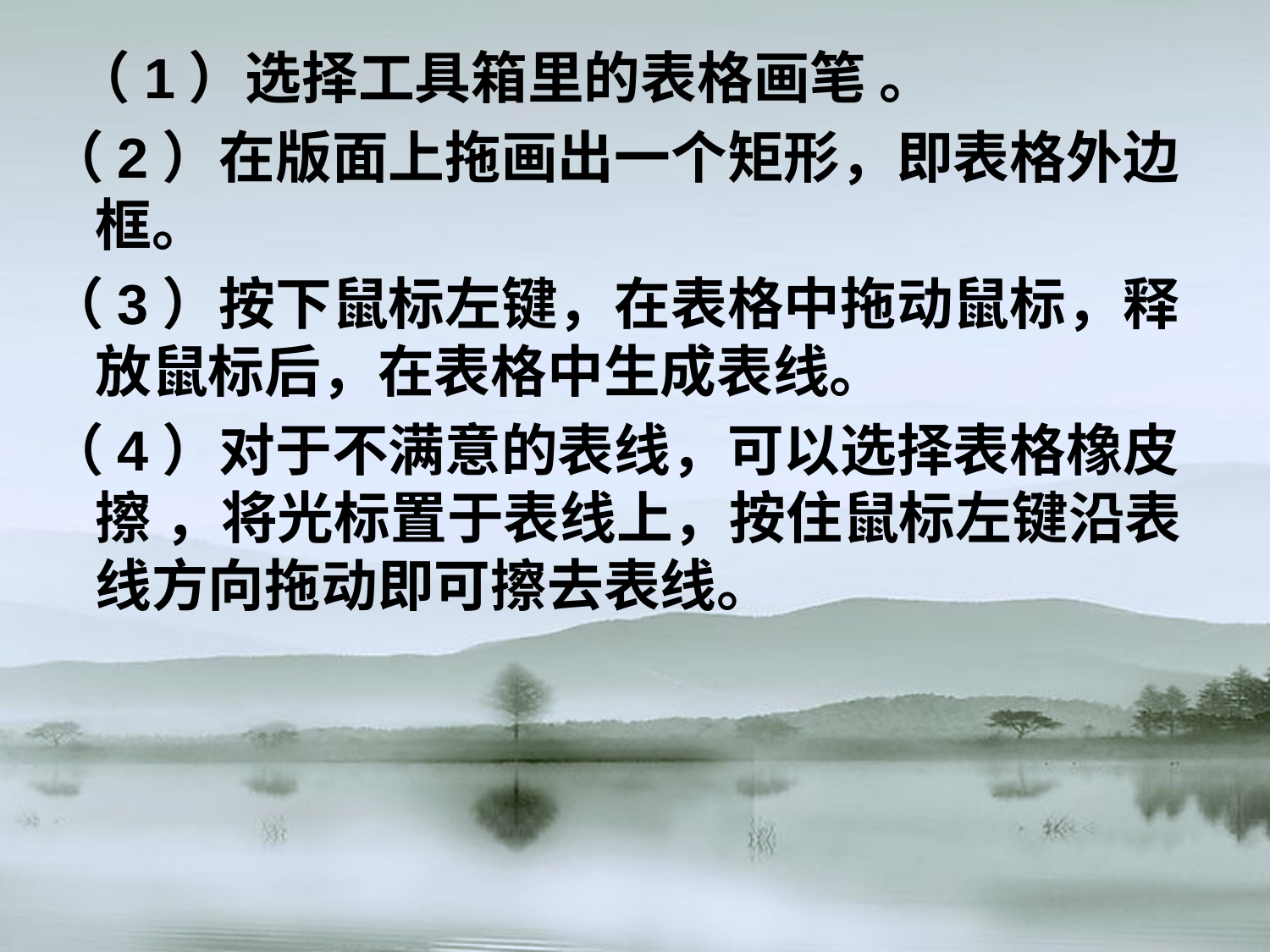

（1）选择工具箱里的表格画笔 。
（2）在版面上拖画出一个矩形，即表格外边框。
（3）按下鼠标左键，在表格中拖动鼠标，释放鼠标后，在表格中生成表线。
（4）对于不满意的表线，可以选择表格橡皮擦 ，将光标置于表线上，按住鼠标左键沿表线方向拖动即可擦去表线。